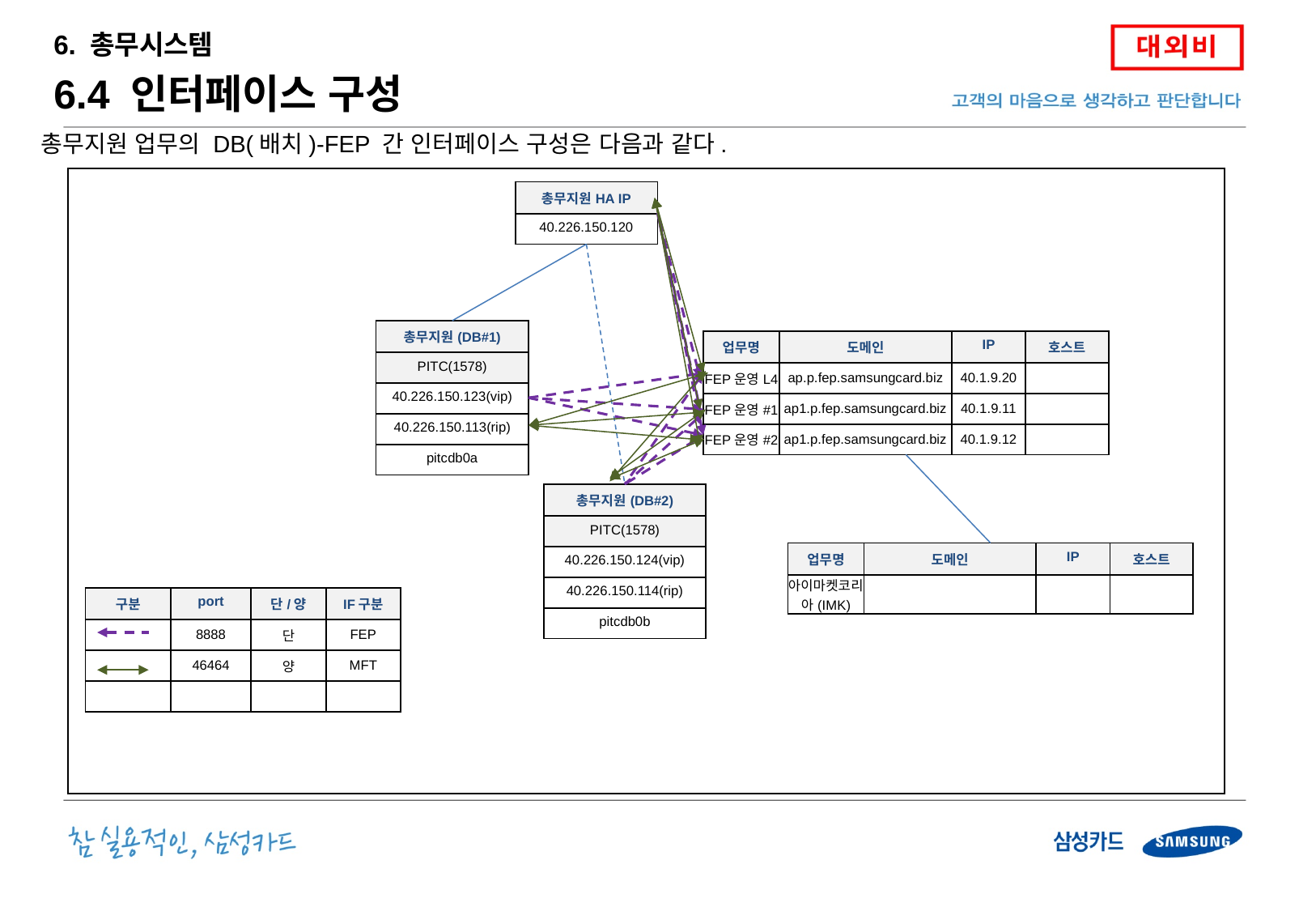

6. 총무시스템
6.4 인터페이스 구성
총무지원 업무의 DB(배치)-FEP 간 인터페이스 구성은 다음과 같다.

| 총무지원HA IP |
| --- |
| 40.226.150.120 |
| 총무지원(DB#1) |
| --- |
| PITC(1578) |
| 40.226.150.123(vip) |
| 40.226.150.113(rip) |
| pitcdb0a |
| 업무명 | 도메인 | IP | 호스트 |
| --- | --- | --- | --- |
| FEP운영L4 | ap.p.fep.samsungcard.biz | 40.1.9.20 |  |
| FEP운영#1 | ap1.p.fep.samsungcard.biz | 40.1.9.11 |  |
| FEP운영#2 | ap1.p.fep.samsungcard.biz | 40.1.9.12 |  |
| 총무지원(DB#2) |
| --- |
| PITC(1578) |
| 40.226.150.124(vip) |
| 40.226.150.114(rip) |
| pitcdb0b |
| 업무명 | 도메인 | IP | 호스트 |
| --- | --- | --- | --- |
| 아이마켓코리아(IMK) |  |  |  |
| 구분 | port | 단/양 | IF구분 |
| --- | --- | --- | --- |
|  | 8888 | 단 | FEP |
|  | 46464 | 양 | MFT |
|  |  |  |  |